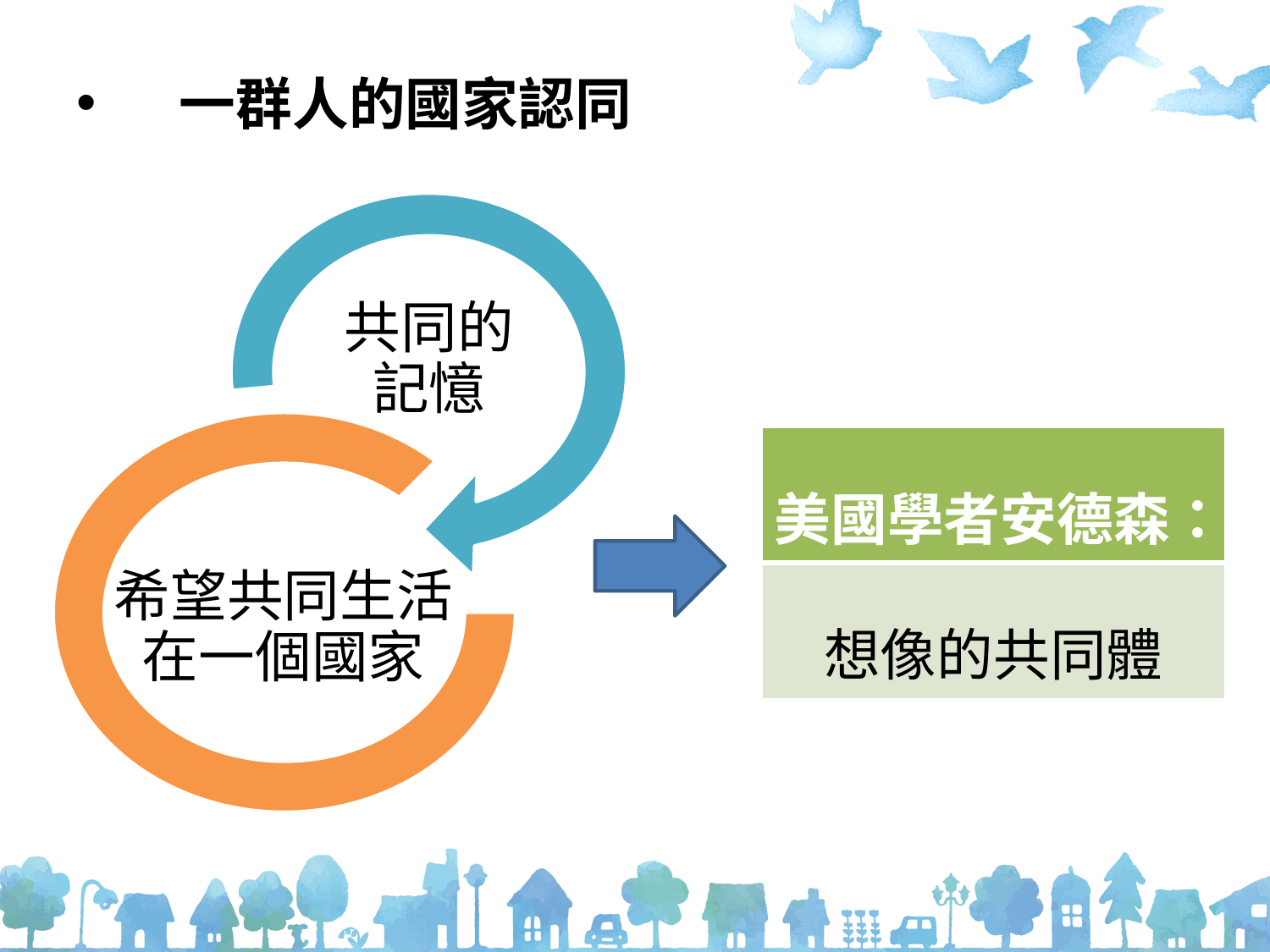

# 一群人的國家認同

共同的記憶

| 美國學者安德森： |
| --- |
| 想像的共同體 |

希望共同生活在一個國家